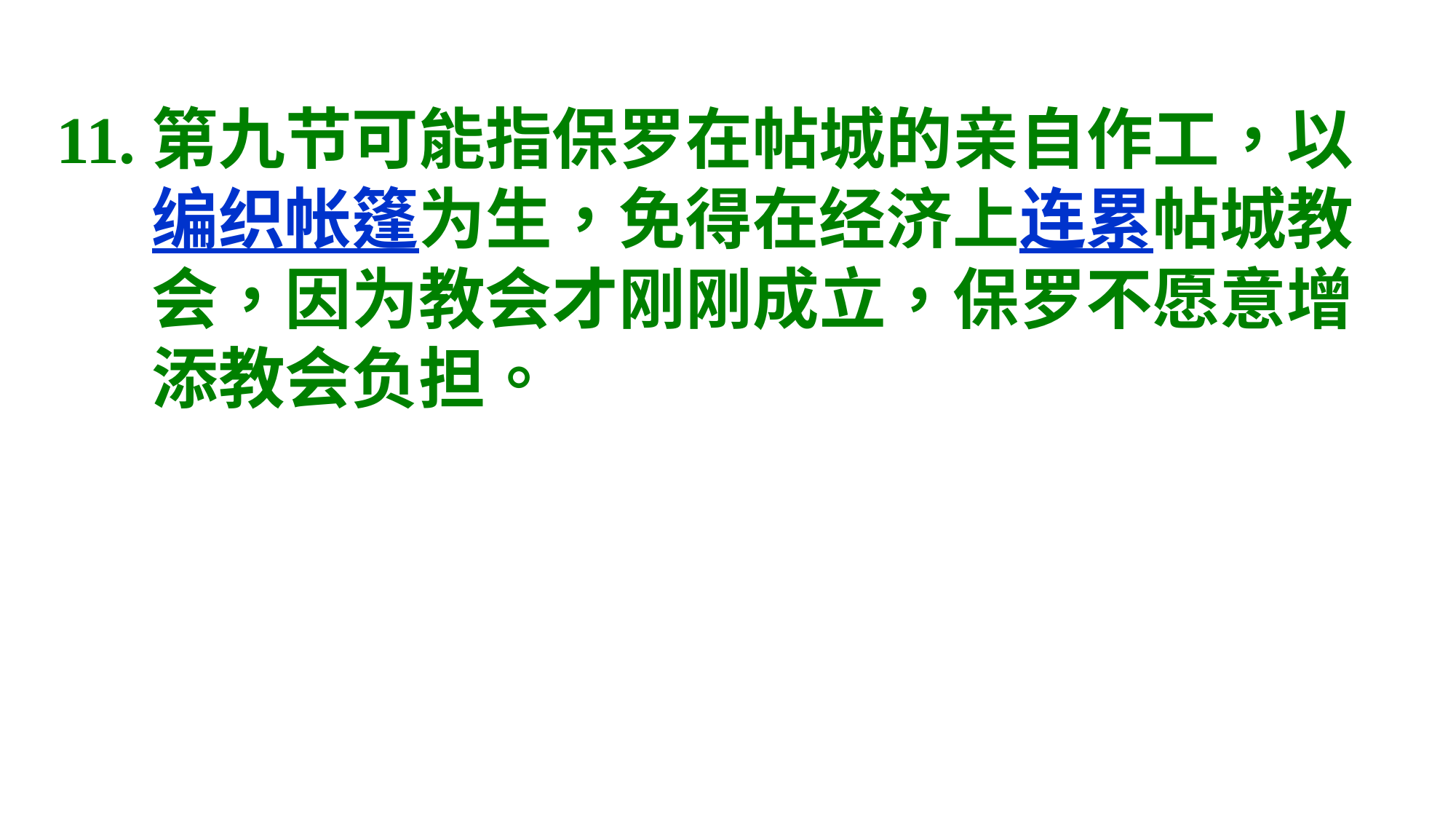

11.	第九节可能指保罗在帖城的亲自作工，以编织帐篷为生，免得在经济上连累帖城教会，因为教会才刚刚成立，保罗不愿意增添教会负担。